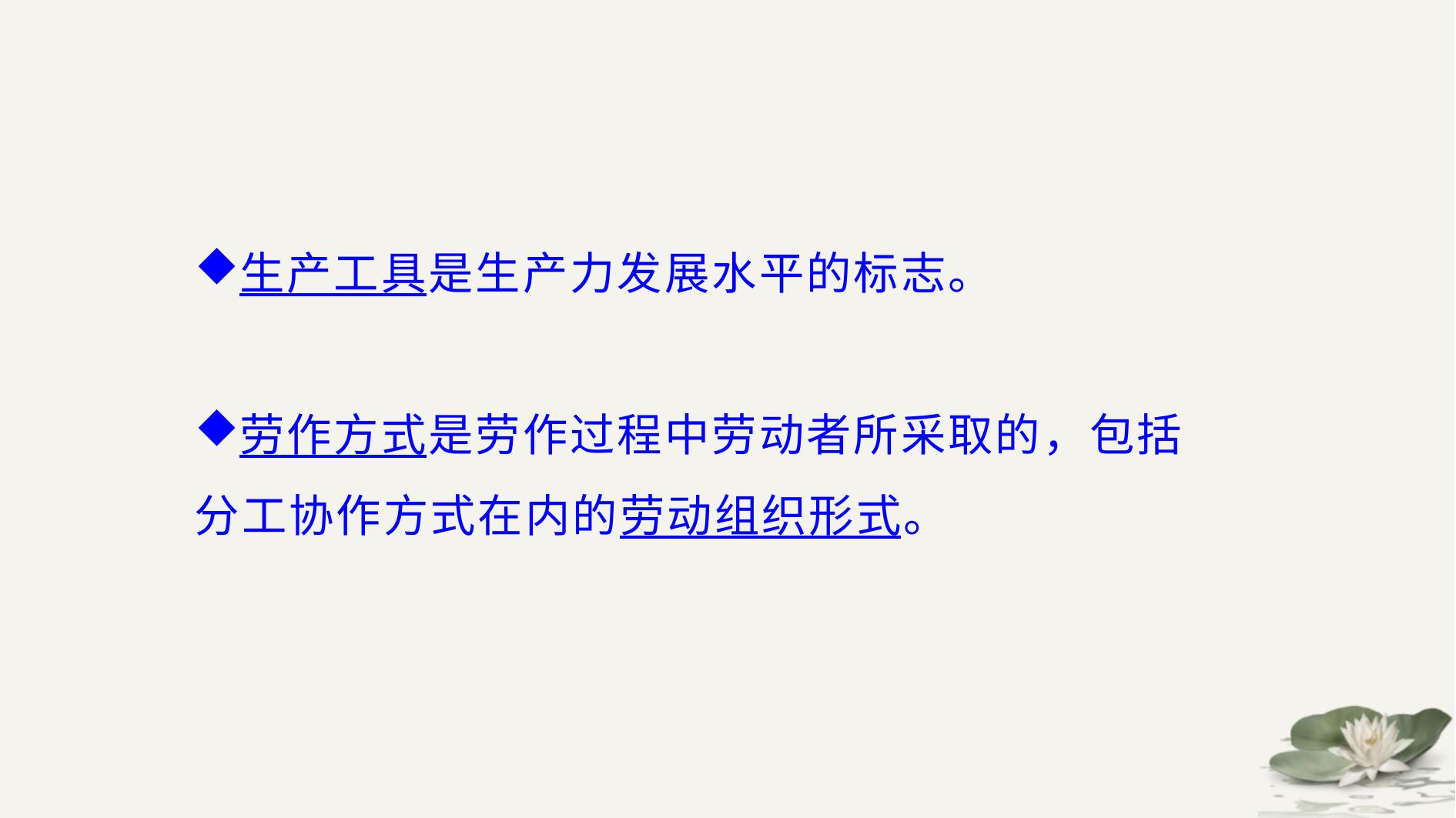

生产工具是生产力发展水平的标志。

劳作方式是劳作过程中劳动者所采取的，包括分工协作方式在内的劳动组织形式。